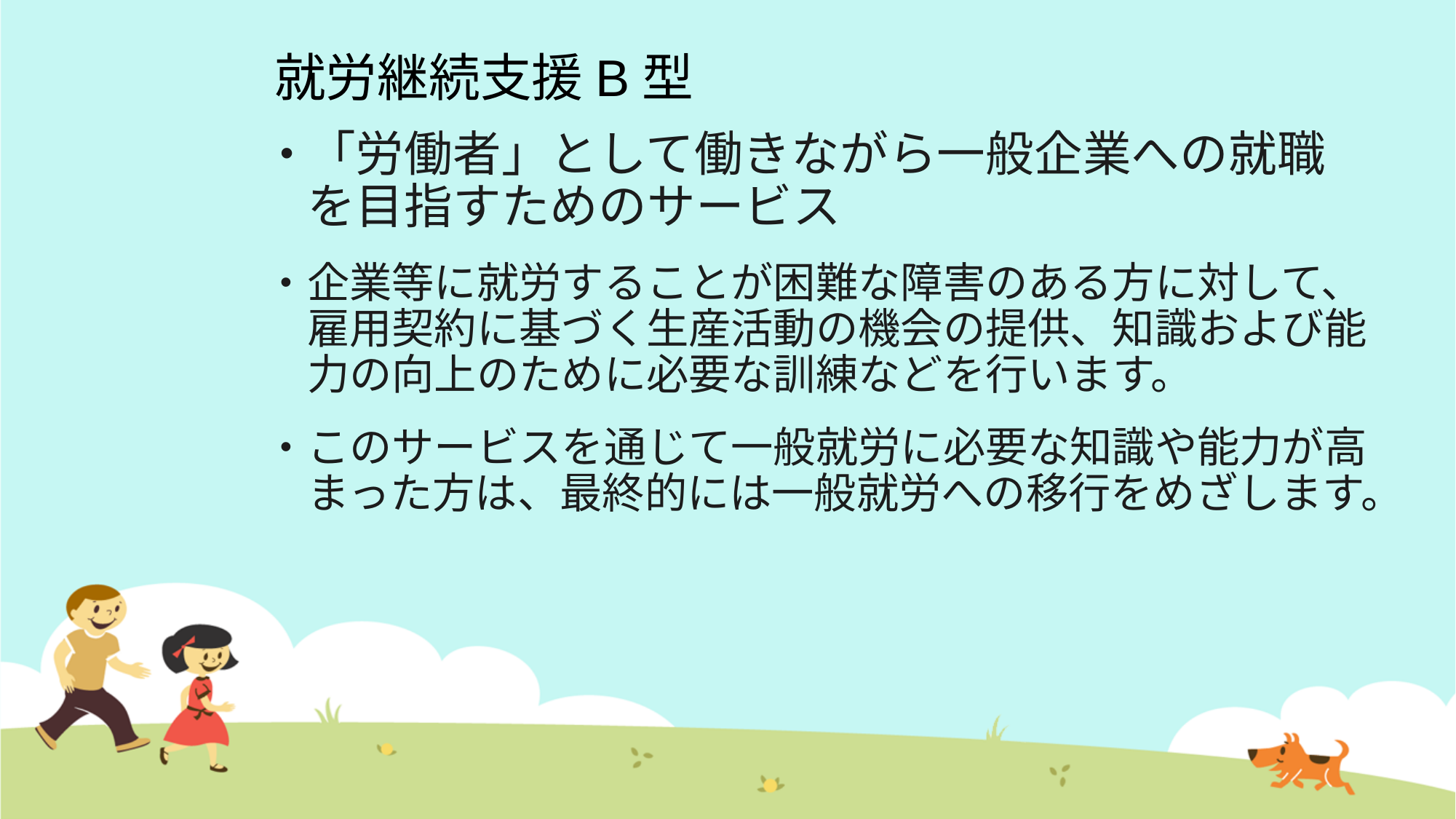

# 就労継続支援B型
「労働者」として働きながら一般企業への就職を目指すためのサービス
企業等に就労することが困難な障害のある方に対して、雇用契約に基づく生産活動の機会の提供、知識および能力の向上のために必要な訓練などを行います。
このサービスを通じて一般就労に必要な知識や能力が高まった方は、最終的には一般就労への移行をめざします。